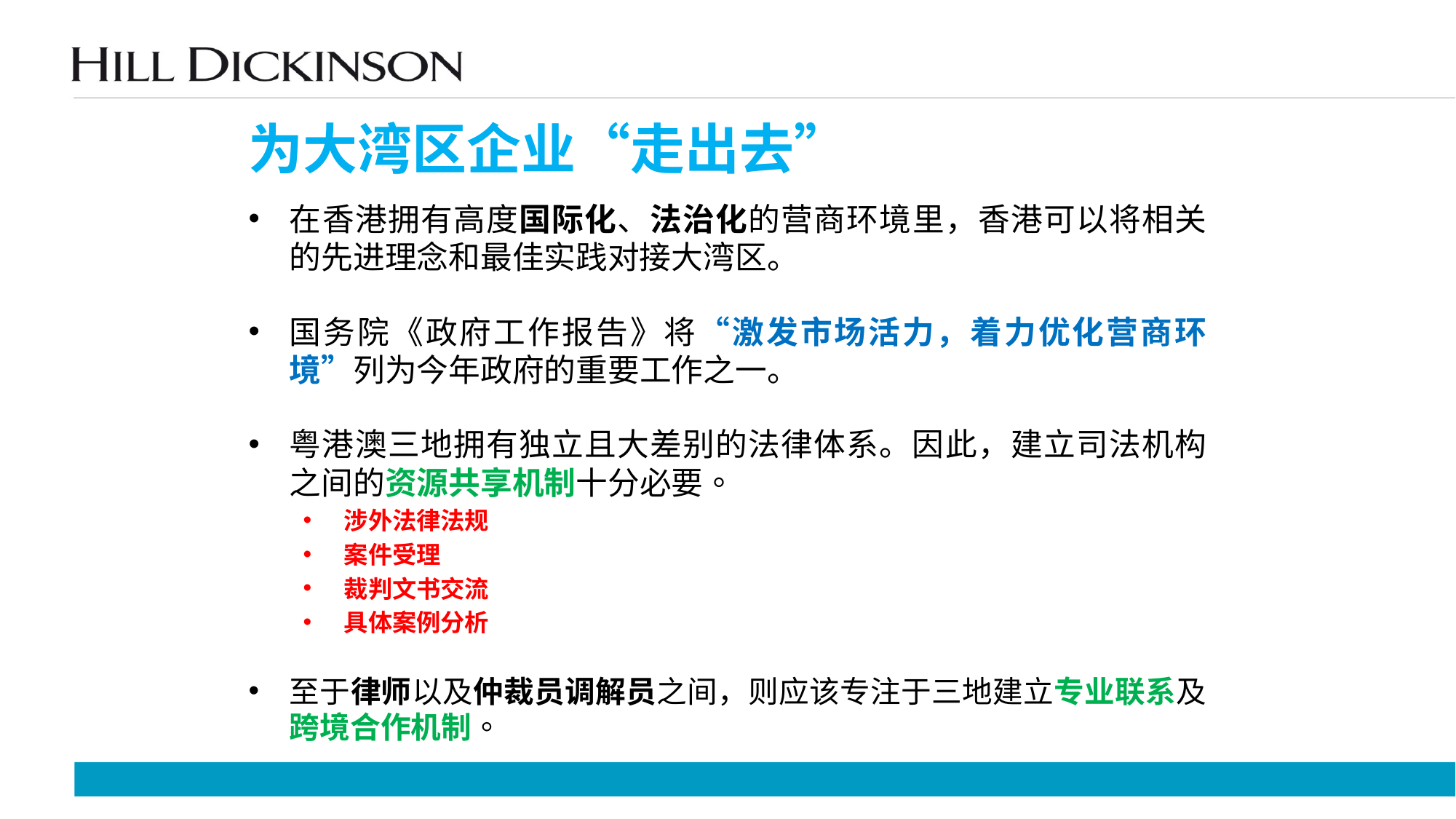

# 为大湾区企业“走出去”
在香港拥有高度国际化、法治化的营商环境里，香港可以将相关的先进理念和最佳实践对接大湾区。

国务院《政府工作报告》将“激发市场活力，着力优化营商环境”列为今年政府的重要工作之一。

粤港澳三地拥有独立且大差别的法律体系。因此，建立司法机构之间的资源共享机制十分必要。
涉外法律法规
案件受理
裁判文书交流
具体案例分析

至于律师以及仲裁员调解员之间，则应该专注于三地建立专业联系及跨境合作机制。